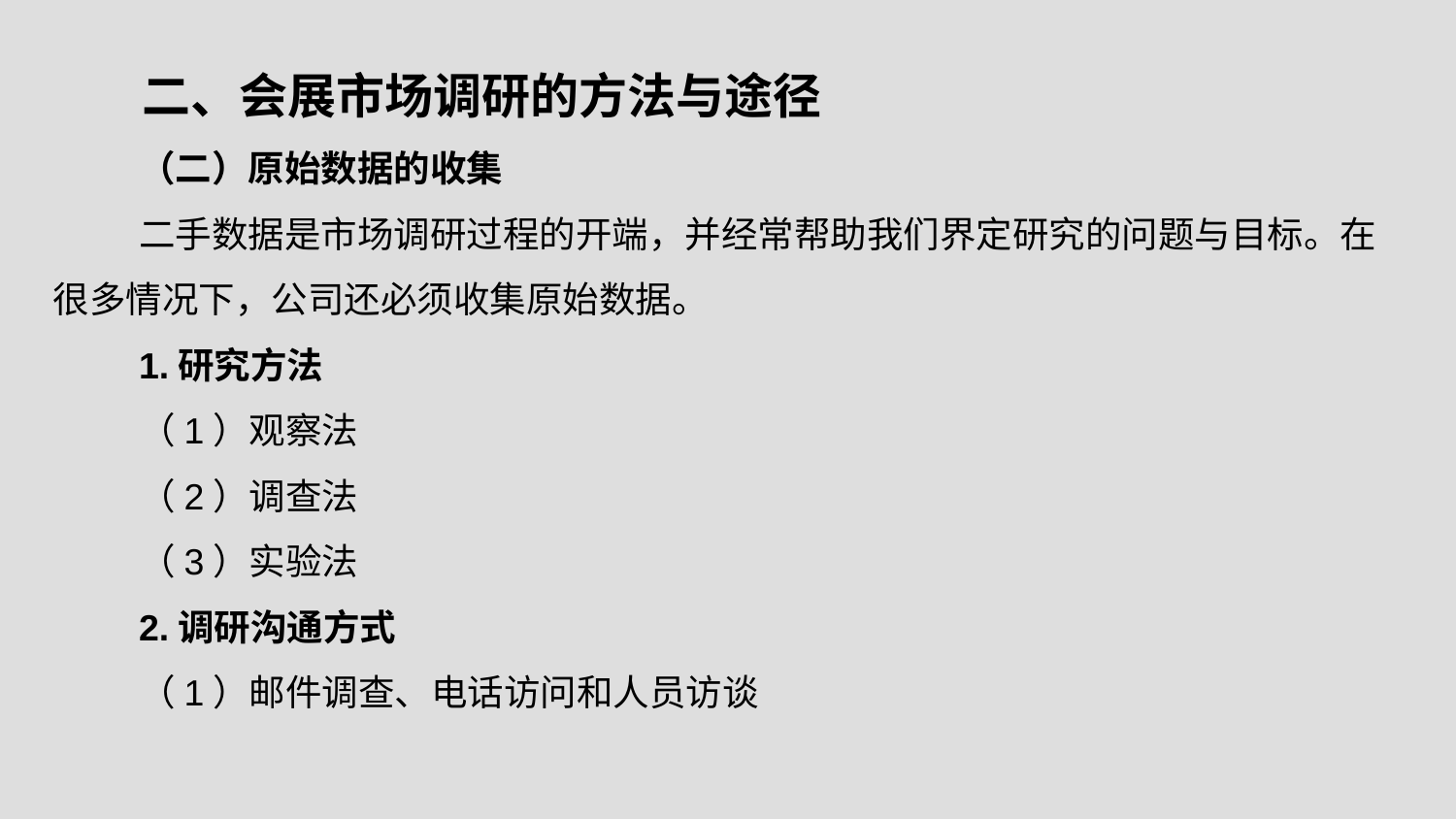

# 二、会展市场调研的方法与途径
（二）原始数据的收集
二手数据是市场调研过程的开端，并经常帮助我们界定研究的问题与目标。在很多情况下，公司还必须收集原始数据。
1.研究方法
（1）观察法
（2）调查法
（3）实验法
2.调研沟通方式
（1）邮件调查、电话访问和人员访谈